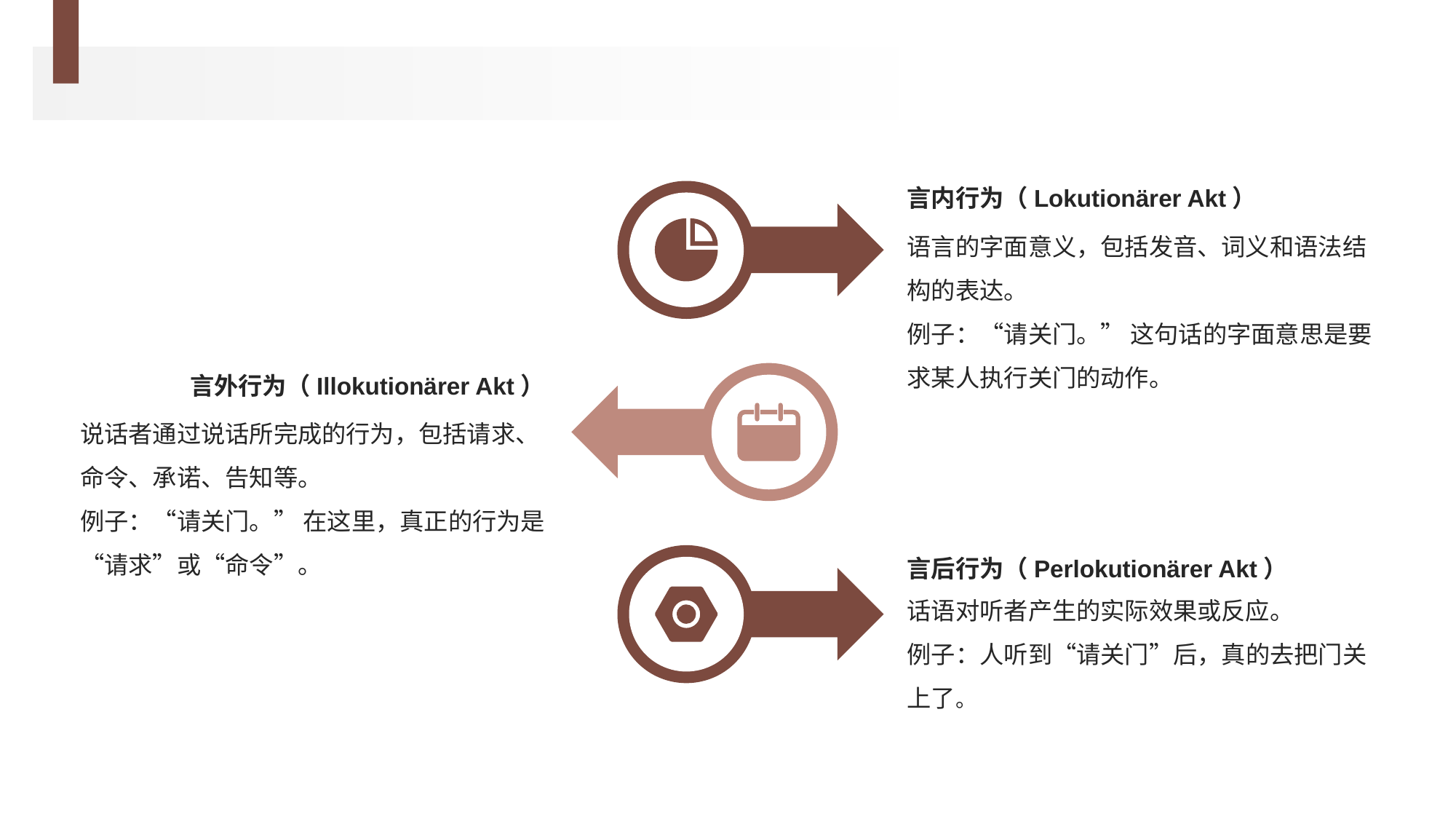

言内行为（Lokutionärer Akt）

语言的字面意义，包括发音、词义和语法结构的表达。
例子：“请关门。” 这句话的字面意思是要求某人执行关门的动作。

言外行为（Illokutionärer Akt）

说话者通过说话所完成的行为，包括请求、命令、承诺、告知等。
例子：“请关门。” 在这里，真正的行为是“请求”或“命令”。
言后行为（Perlokutionärer Akt）

话语对听者产生的实际效果或反应。
例子：人听到“请关门”后，真的去把门关上了。